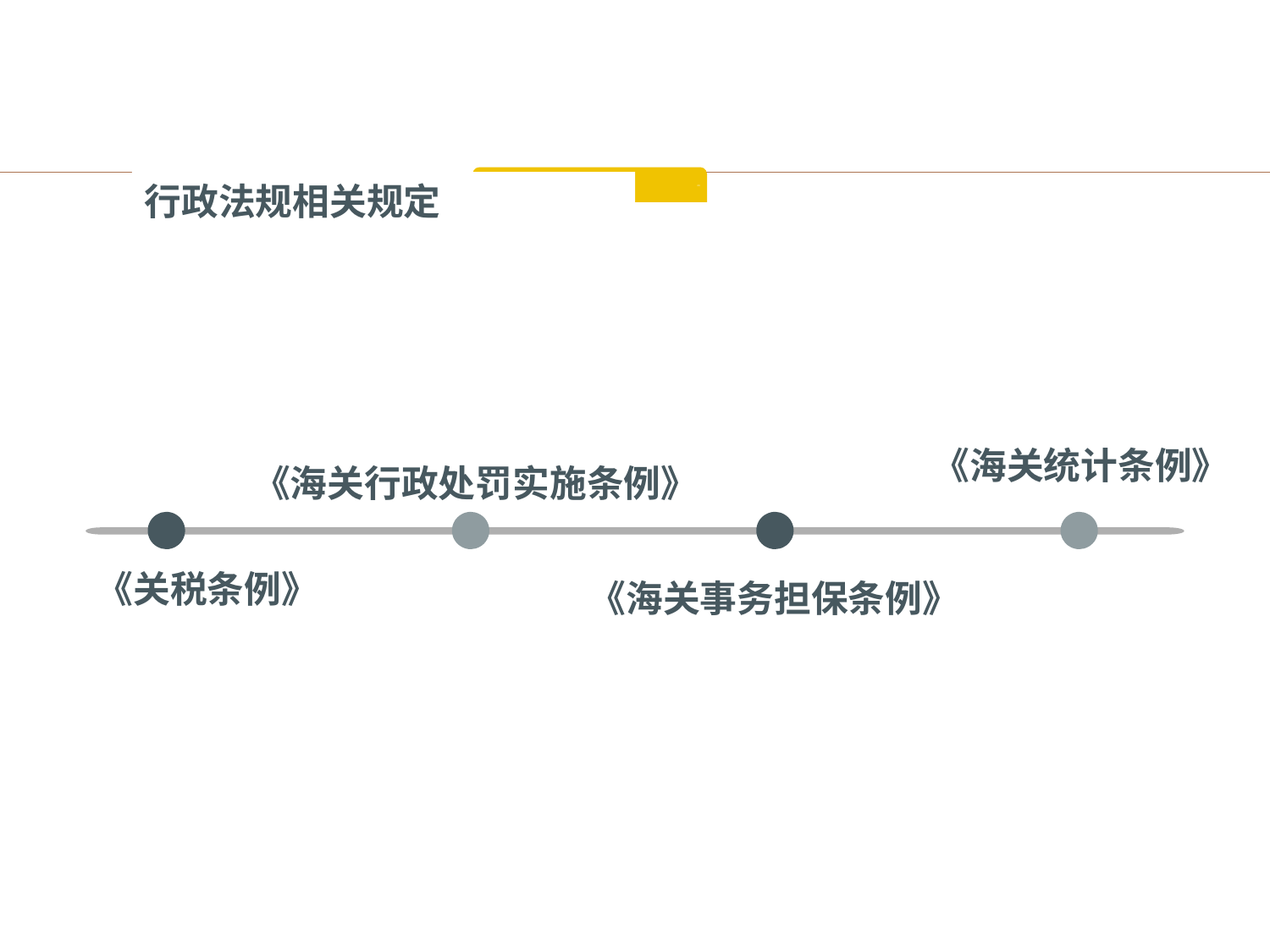

（二）
行政法规相关规定
《海关统计条例》
《海关行政处罚实施条例》

《关税条例》
《海关事务担保条例》